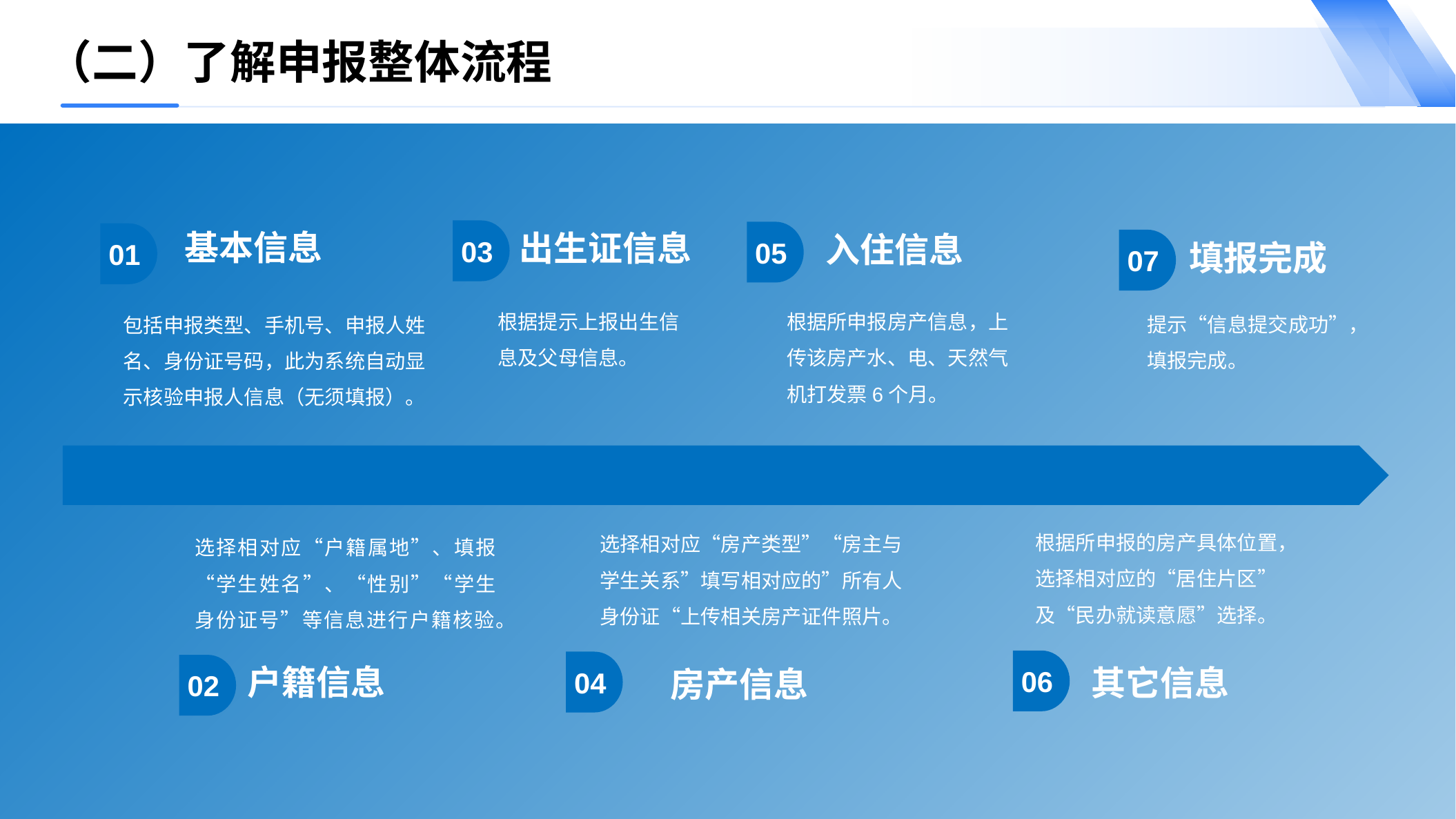

（二）了解申报整体流程

03
05
01
基本信息
出生证信息
入住信息
07
填报完成
根据提示上报出生信息及父母信息。
根据所申报房产信息，上传该房产水、电、天然气机打发票6个月。
提示“信息提交成功”，填报完成。
包括申报类型、手机号、申报人姓名、身份证号码，此为系统自动显示核验申报人信息（无须填报）。

根据所申报的房产具体位置，选择相对应的“居住片区”及“民办就读意愿”选择。
选择相对应“户籍属地”、填报“学生姓名”、“性别”“学生身份证号”等信息进行户籍核验。
选择相对应“房产类型”“房主与学生关系”填写相对应的”所有人身份证“上传相关房产证件照片。
06
04
02
户籍信息
其它信息
房产信息